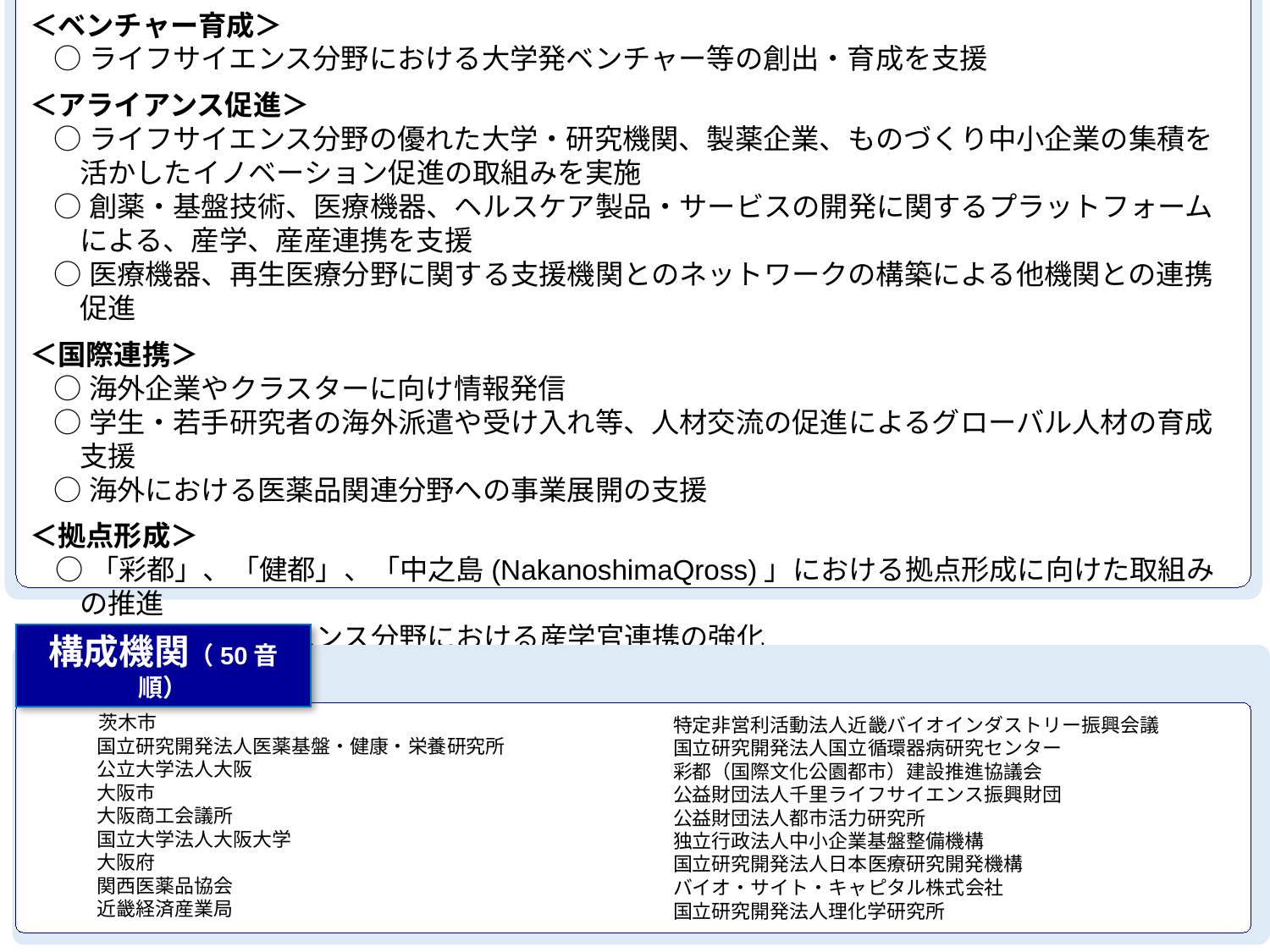

＜ベンチャー育成＞
○ライフサイエンス分野における大学発ベンチャー等の創出・育成を支援

＜アライアンス促進＞
○ライフサイエンス分野の優れた大学・研究機関、製薬企業、ものづくり中小企業の集積を活かしたイノベーション促進の取組みを実施
○創薬・基盤技術、医療機器、ヘルスケア製品・サービスの開発に関するプラットフォームによる、産学、産産連携を支援
○医療機器、再生医療分野に関する支援機関とのネットワークの構築による他機関との連携促進

＜国際連携＞
○海外企業やクラスターに向け情報発信
○学生・若手研究者の海外派遣や受け入れ等、人材交流の促進によるグローバル人材の育成支援
○海外における医薬品関連分野への事業展開の支援

＜拠点形成＞
○「彩都」、「健都」、「中之島(NakanoshimaQross)」における拠点形成に向けた取組みの推進
○府内ライフサイエンス分野における産学官連携の強化
〇関西圏におけるグローバルバイオコミュニティの形成

構成機関（50音順）

　茨木市
　国立研究開発法人医薬基盤・健康・栄養研究所
　公立大学法人大阪
　大阪市
　大阪商工会議所
　国立大学法人大阪大学
　大阪府
　関西医薬品協会
　近畿経済産業局

特定非営利活動法人近畿バイオインダストリー振興会議
国立研究開発法人国立循環器病研究センター
彩都（国際文化公園都市）建設推進協議会
公益財団法人千里ライフサイエンス振興財団
公益財団法人都市活力研究所
独立行政法人中小企業基盤整備機構
国立研究開発法人日本医療研究開発機構
バイオ・サイト・キャピタル株式会社
国立研究開発法人理化学研究所